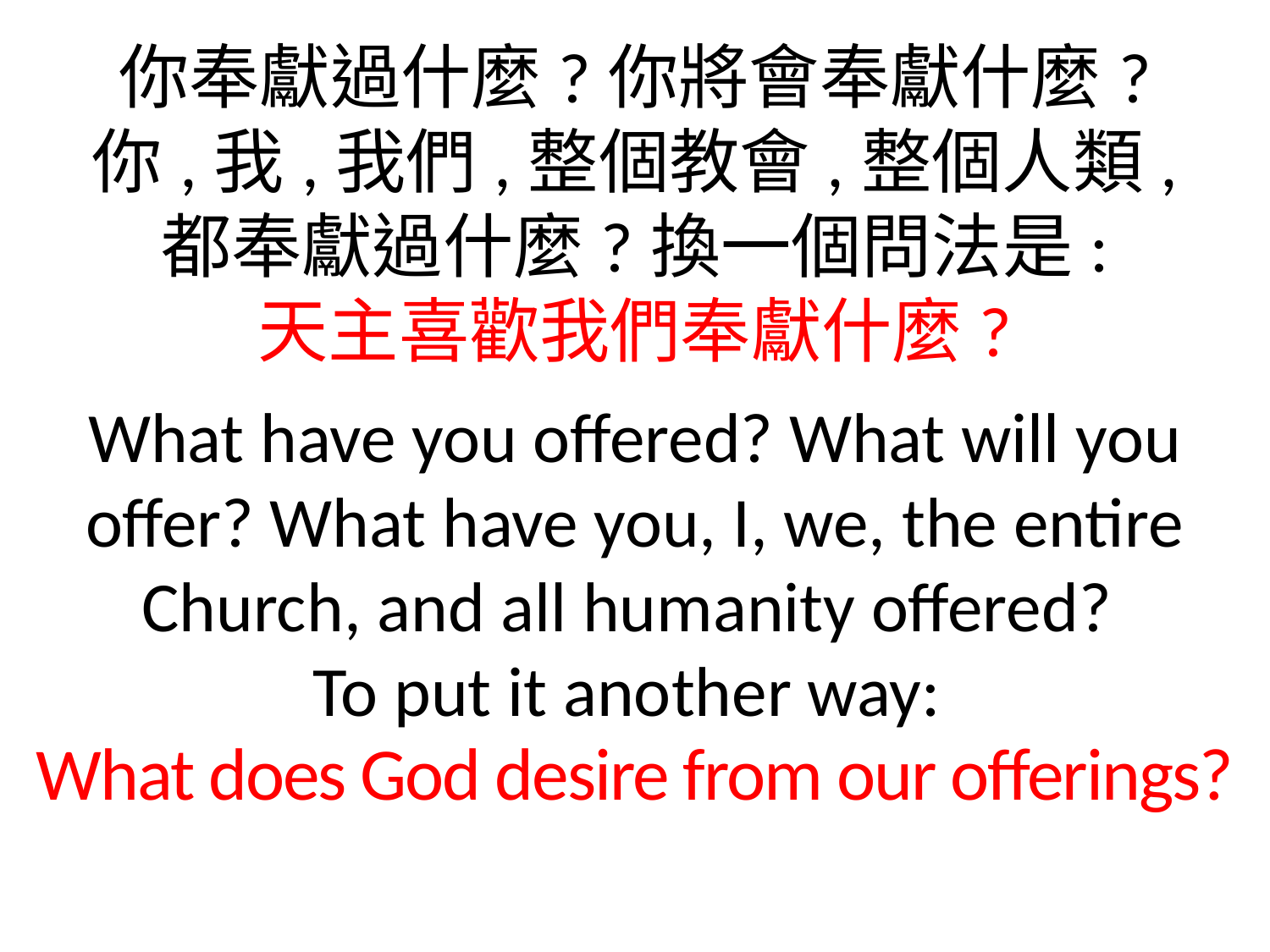

你奉獻過什麼?你將會奉獻什麼?
你,我,我們,整個教會,整個人類,
都奉獻過什麼?換一個問法是:
天主喜歡我們奉獻什麼?
What have you offered? What will you offer? What have you, I, we, the entire Church, and all humanity offered?
To put it another way:
What does God desire from our offerings?